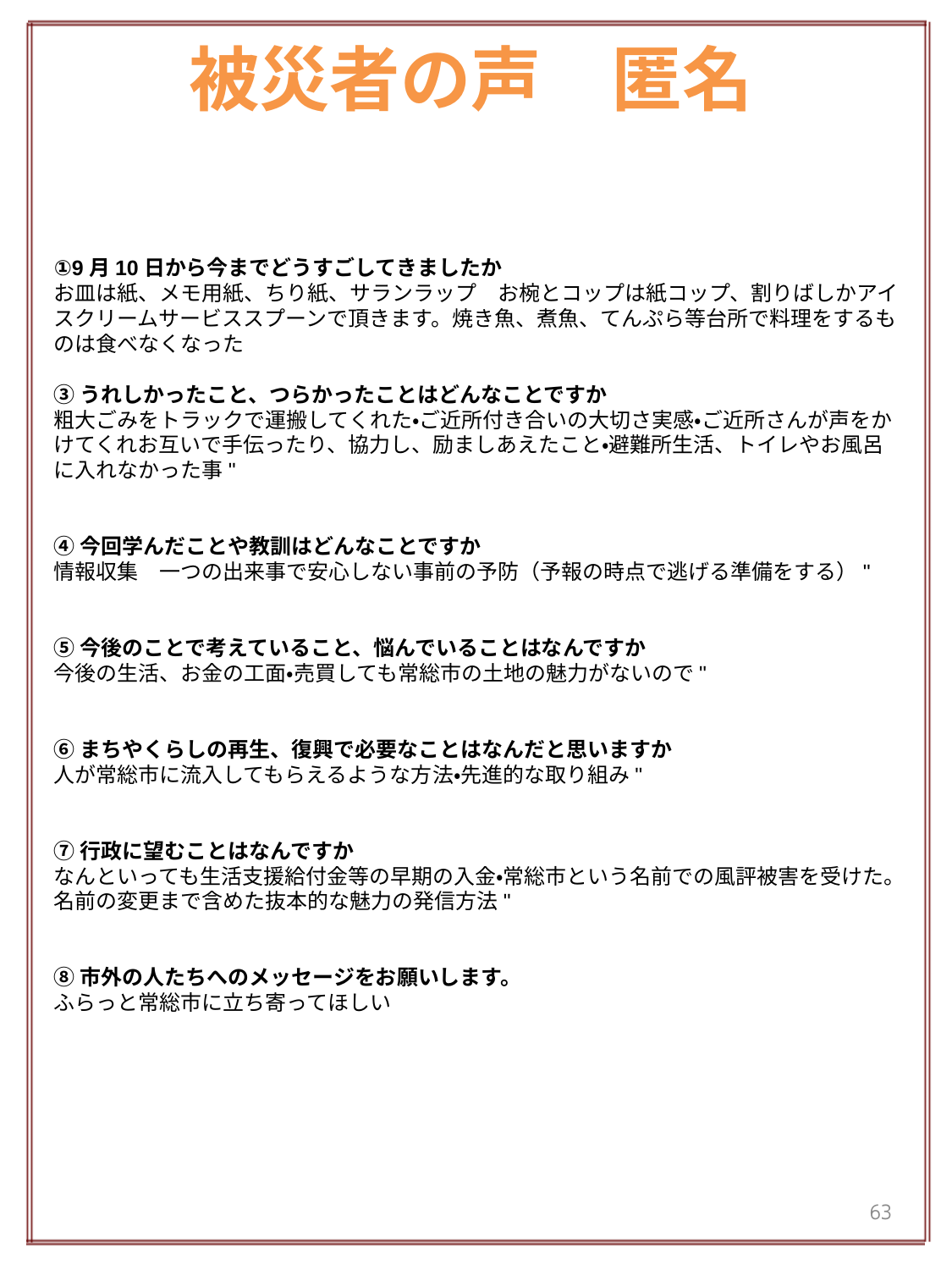

# 被災者の声　匿名
①9月10日から今までどうすごしてきましたか
お皿は紙、メモ用紙、ちり紙、サランラップ　お椀とコップは紙コップ、割りばしかアイスクリームサービススプーンで頂きます。焼き魚、煮魚、てんぷら等台所で料理をするものは食べなくなった

③うれしかったこと、つらかったことはどんなことですか
粗大ごみをトラックで運搬してくれた・ご近所付き合いの大切さ実感・ご近所さんが声をかけてくれお互いで手伝ったり、協力し、励ましあえたこと・避難所生活、トイレやお風呂に入れなかった事"

④今回学んだことや教訓はどんなことですか
情報収集　一つの出来事で安心しない事前の予防（予報の時点で逃げる準備をする）"

⑤今後のことで考えていること、悩んでいることはなんですか
今後の生活、お金の工面・売買しても常総市の土地の魅力がないので"

⑥まちやくらしの再生、復興で必要なことはなんだと思いますか
人が常総市に流入してもらえるような方法・先進的な取り組み"

⑦行政に望むことはなんですか
なんといっても生活支援給付金等の早期の入金・常総市という名前での風評被害を受けた。名前の変更まで含めた抜本的な魅力の発信方法"

⑧市外の人たちへのメッセージをお願いします。
ふらっと常総市に立ち寄ってほしい
63